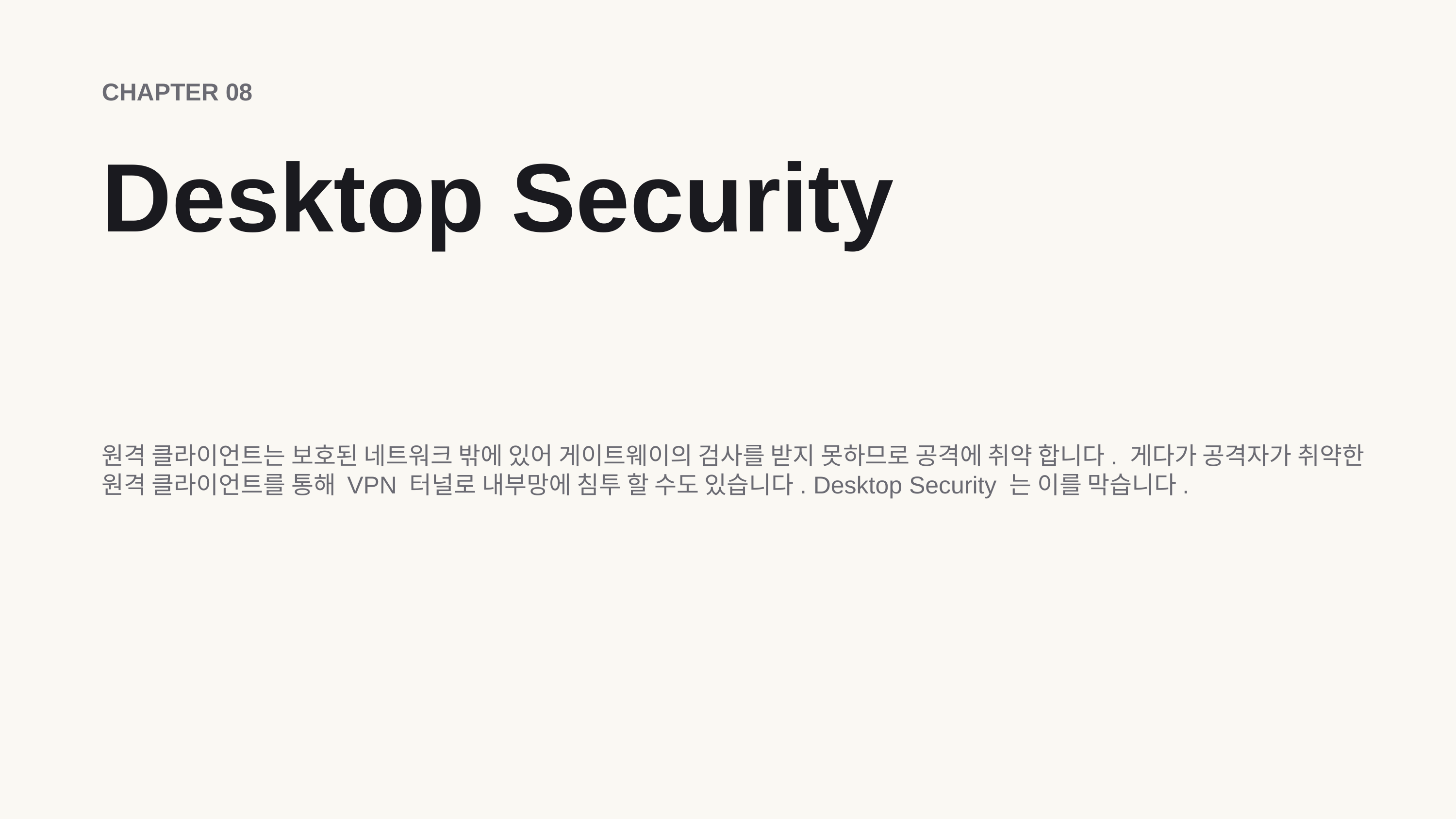

CHAPTER 08
Desktop Security
원격 클라이언트는 보호된 네트워크 밖에 있어 게이트웨이의 검사를 받지 못하므로 공격에 취약 합니다. 게다가 공격자가 취약한 원격 클라이언트를 통해 VPN 터널로 내부망에 침투 할 수도 있습니다. Desktop Security 는 이를 막습니다.